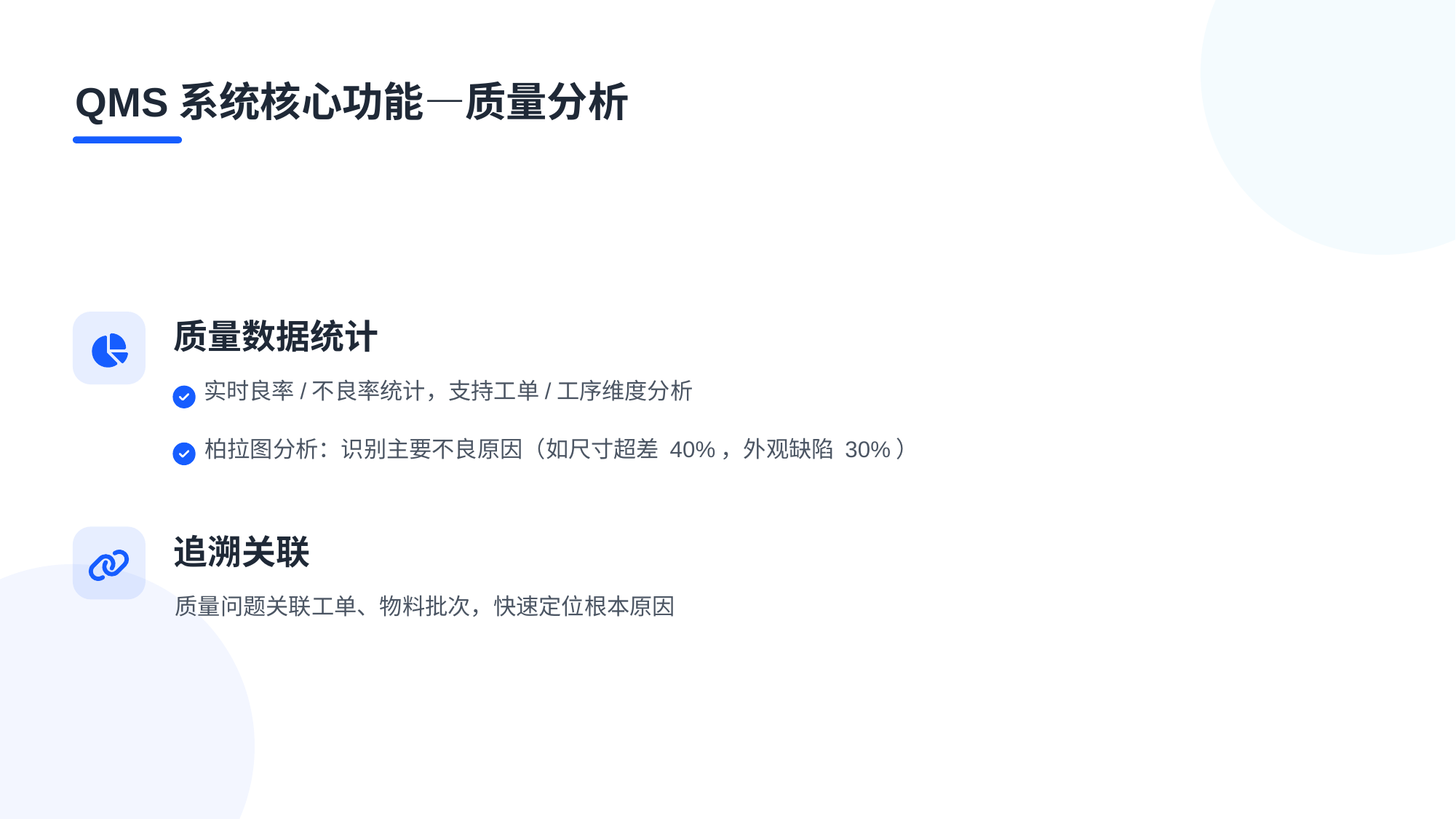

QMS系统核心功能—质量分析

质量数据统计

实时良率/不良率统计，支持工单/工序维度分析

柏拉图分析：识别主要不良原因（如尺寸超差 40%，外观缺陷 30%）

追溯关联

质量问题关联工单、物料批次，快速定位根本原因